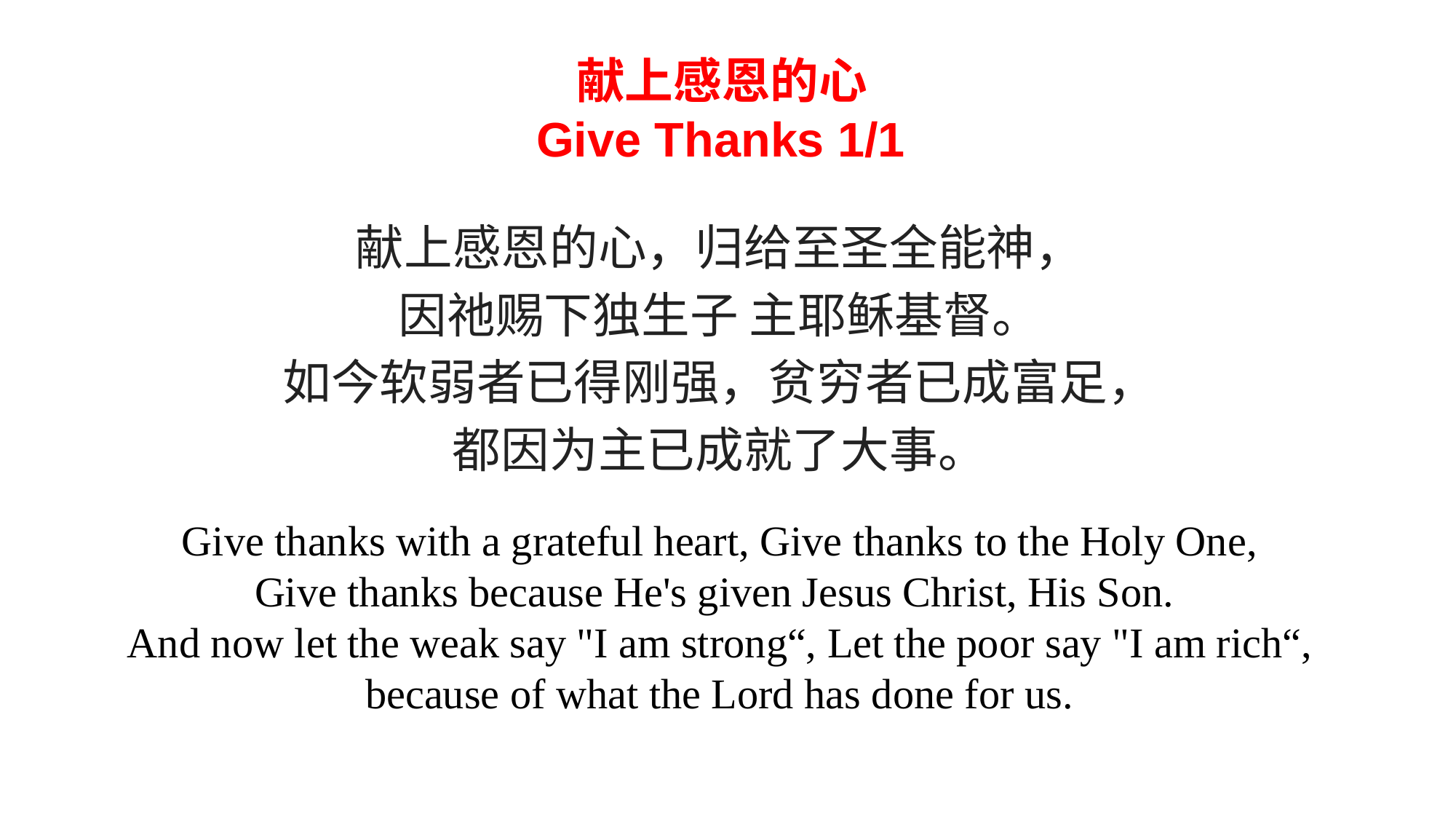

献上感恩的心
Give Thanks 1/1
献上感恩的心，归给至圣全能神，
因祂赐下独生子 主耶稣基督。
如今软弱者已得刚强，贫穷者已成富足，
都因为主已成就了大事。

Give thanks with a grateful heart, Give thanks to the Holy One,
Give thanks because He's given Jesus Christ, His Son.
And now let the weak say "I am strong“, Let the poor say "I am rich“,
because of what the Lord has done for us.